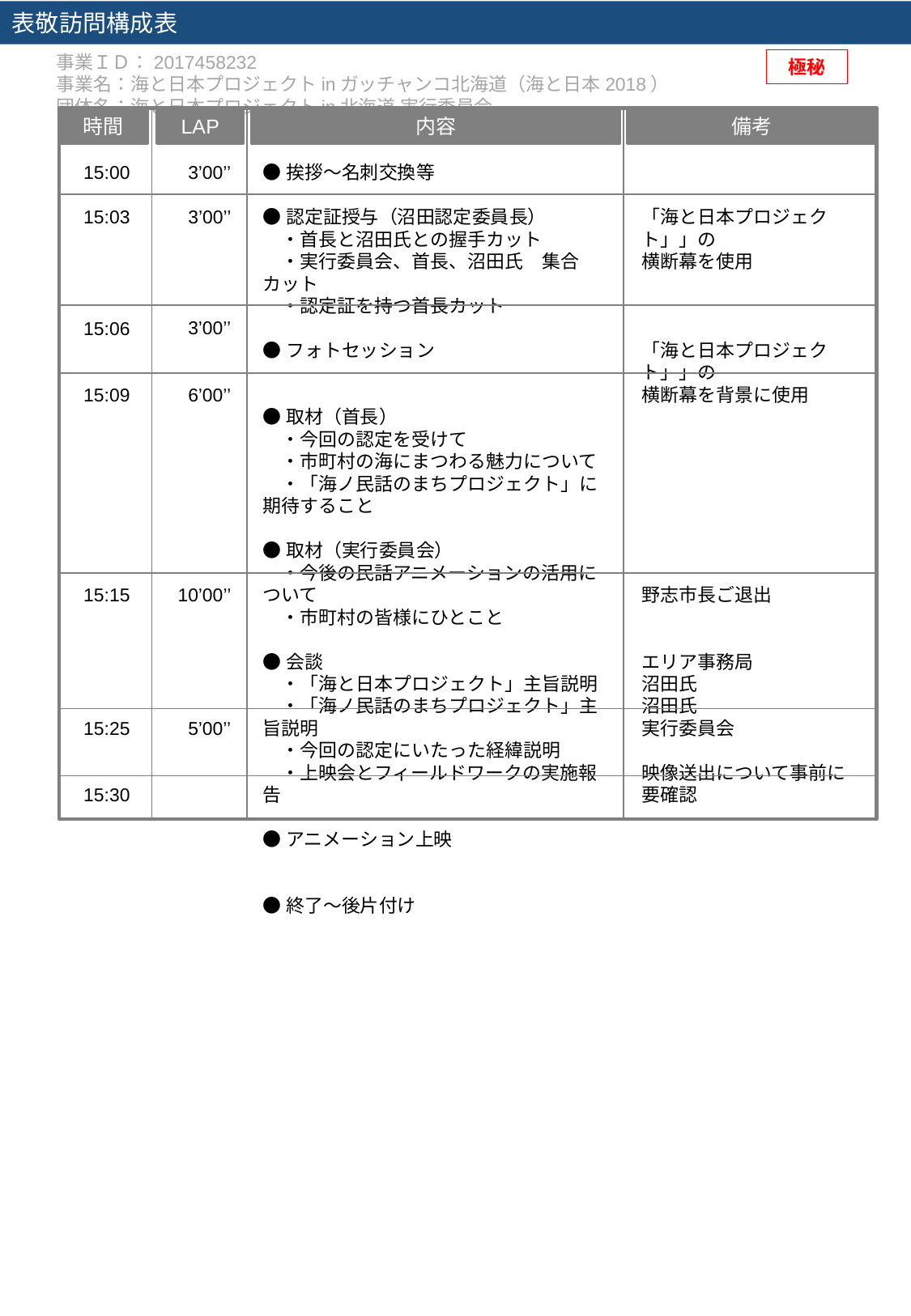

表敬訪問構成表

時間
LAP
備考
内容
15:00

15:03

15:06

15:09

15:15

15:25

15:30
3’00’’

3’00’’

3’00’’

6’00’’

10’00’’

5’00’’

●挨拶～名刺交換等

●認定証授与（沼田認定委員長）
　・首長と沼田氏との握手カット
　・実行委員会、首長、沼田氏　集合カット
　・認定証を持つ首長カット

●フォトセッション

●取材（首長）
　・今回の認定を受けて
　・市町村の海にまつわる魅力について
　・「海ノ民話のまちプロジェクト」に期待すること

●取材（実行委員会）
　・今後の民話アニメーションの活用について
　・市町村の皆様にひとこと

●会談
　・「海と日本プロジェクト」主旨説明
　・「海ノ民話のまちプロジェクト」主旨説明
　・今回の認定にいたった経緯説明
　・上映会とフィールドワークの実施報告

●アニメーション上映

●終了～後片付け

「海と日本プロジェクト」」の
横断幕を使用

「海と日本プロジェクト」」の
横断幕を背景に使用

野志市長ご退出

エリア事務局
沼田氏
沼田氏
実行委員会

映像送出について事前に要確認